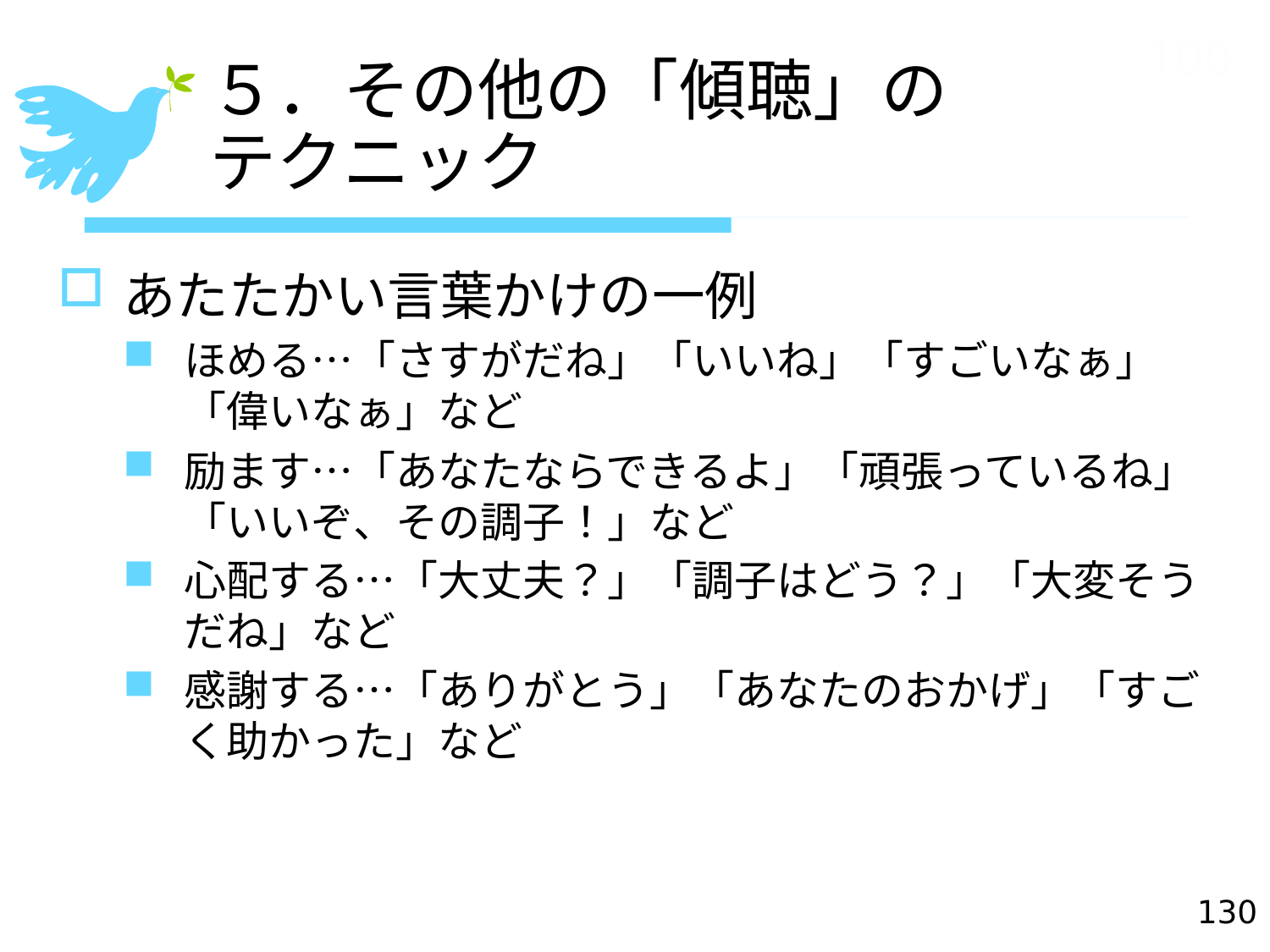

100
# ５．その他の「傾聴」の テクニック
あたたかい言葉かけの一例
ほめる…「さすがだね」「いいね」「すごいなぁ」　「偉いなぁ」など
励ます…「あなたならできるよ」「頑張っているね」
「いいぞ、その調子！」など
心配する…「大丈夫？」「調子はどう？」「大変そうだね」など
感謝する…「ありがとう」「あなたのおかげ」「すごく助かった」など

130